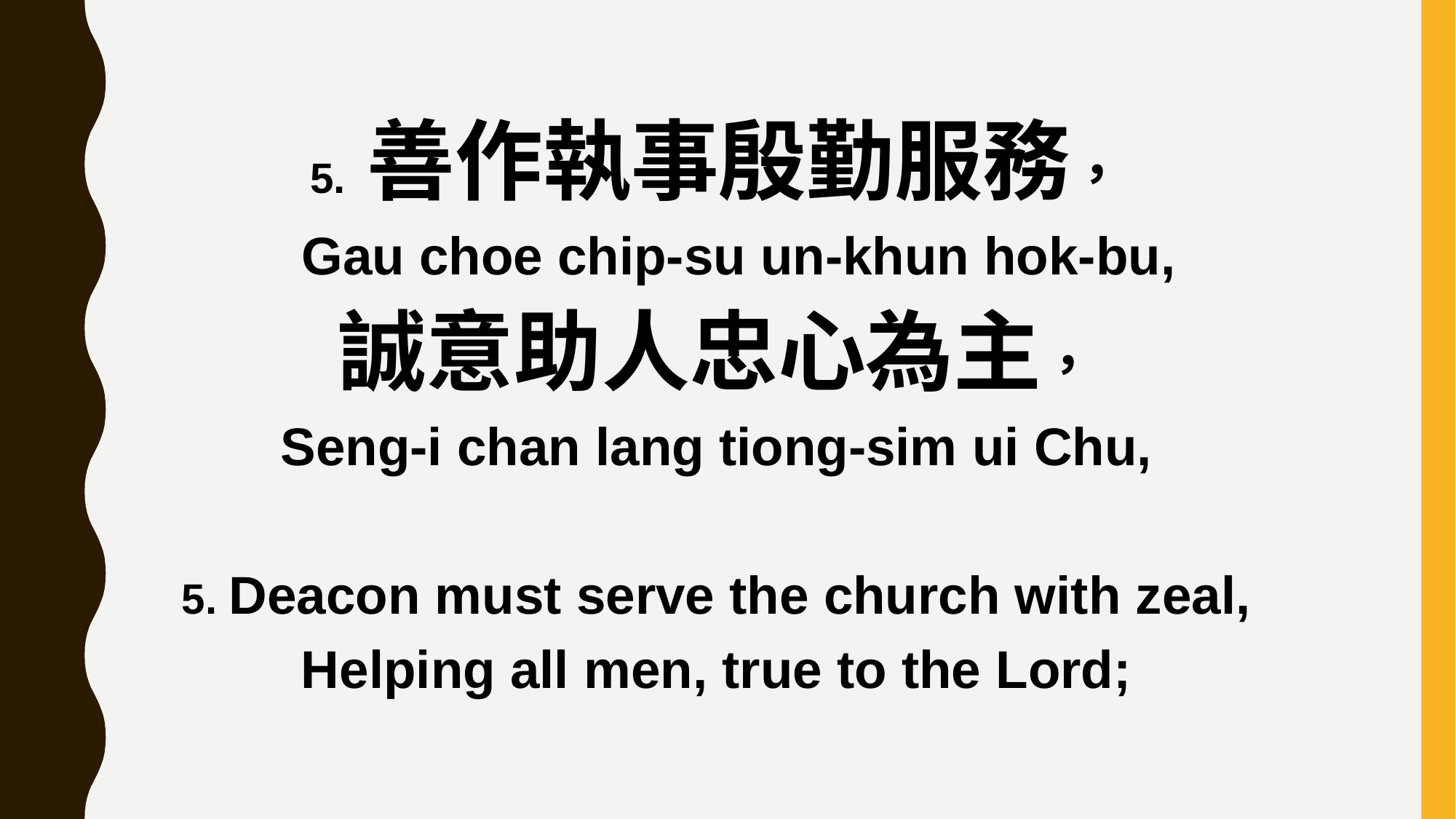

5. 善作執事殷勤服務，
   Gau choe chip-su un-khun hok-bu,
誠意助人忠心為主，
Seng-i chan lang tiong-sim ui Chu,

5. Deacon must serve the church with zeal,
Helping all men, true to the Lord;